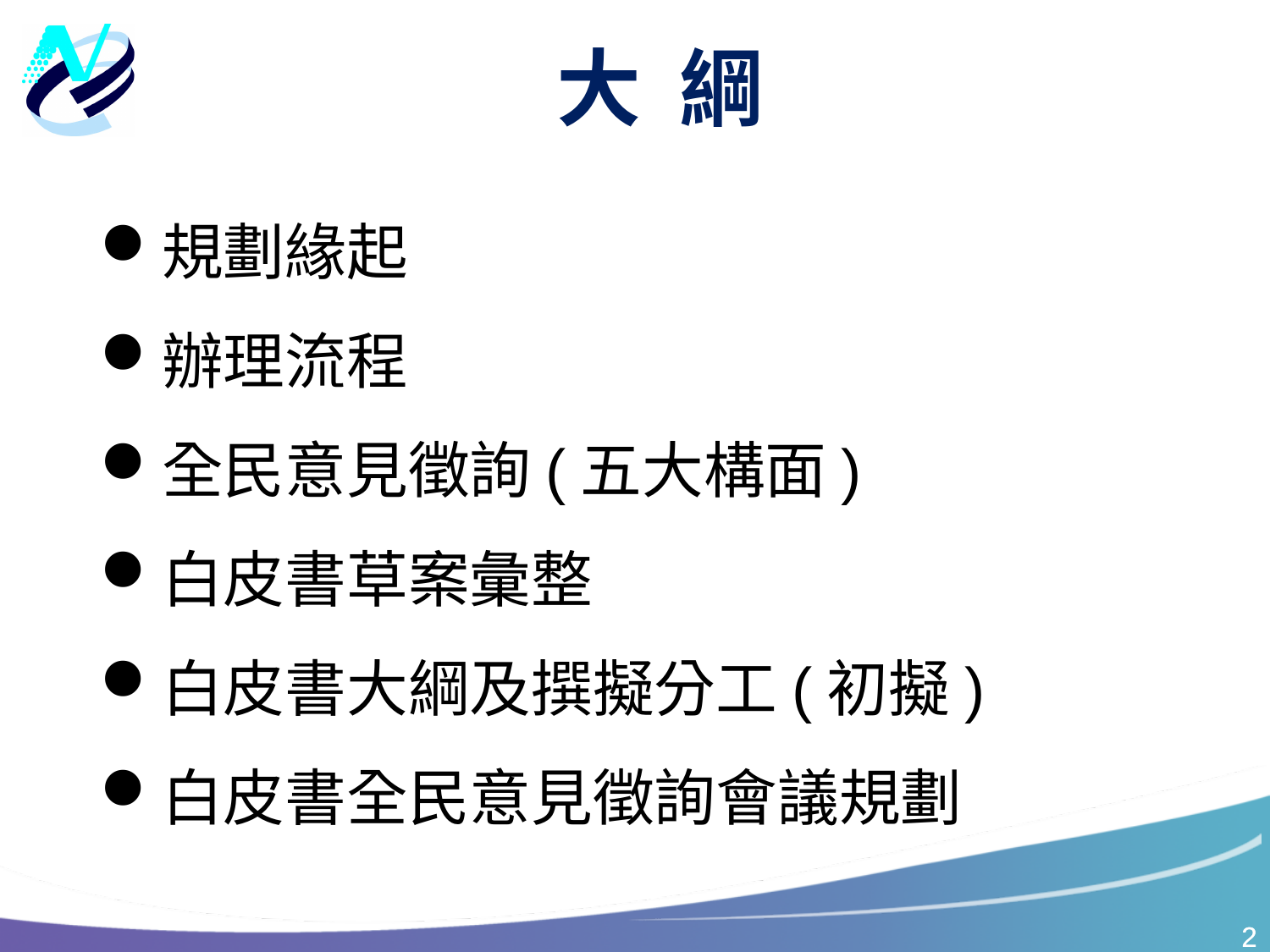

# 大  綱
規劃緣起
辦理流程
全民意見徵詢(五大構面)
白皮書草案彙整
白皮書大綱及撰擬分工(初擬)
白皮書全民意見徵詢會議規劃